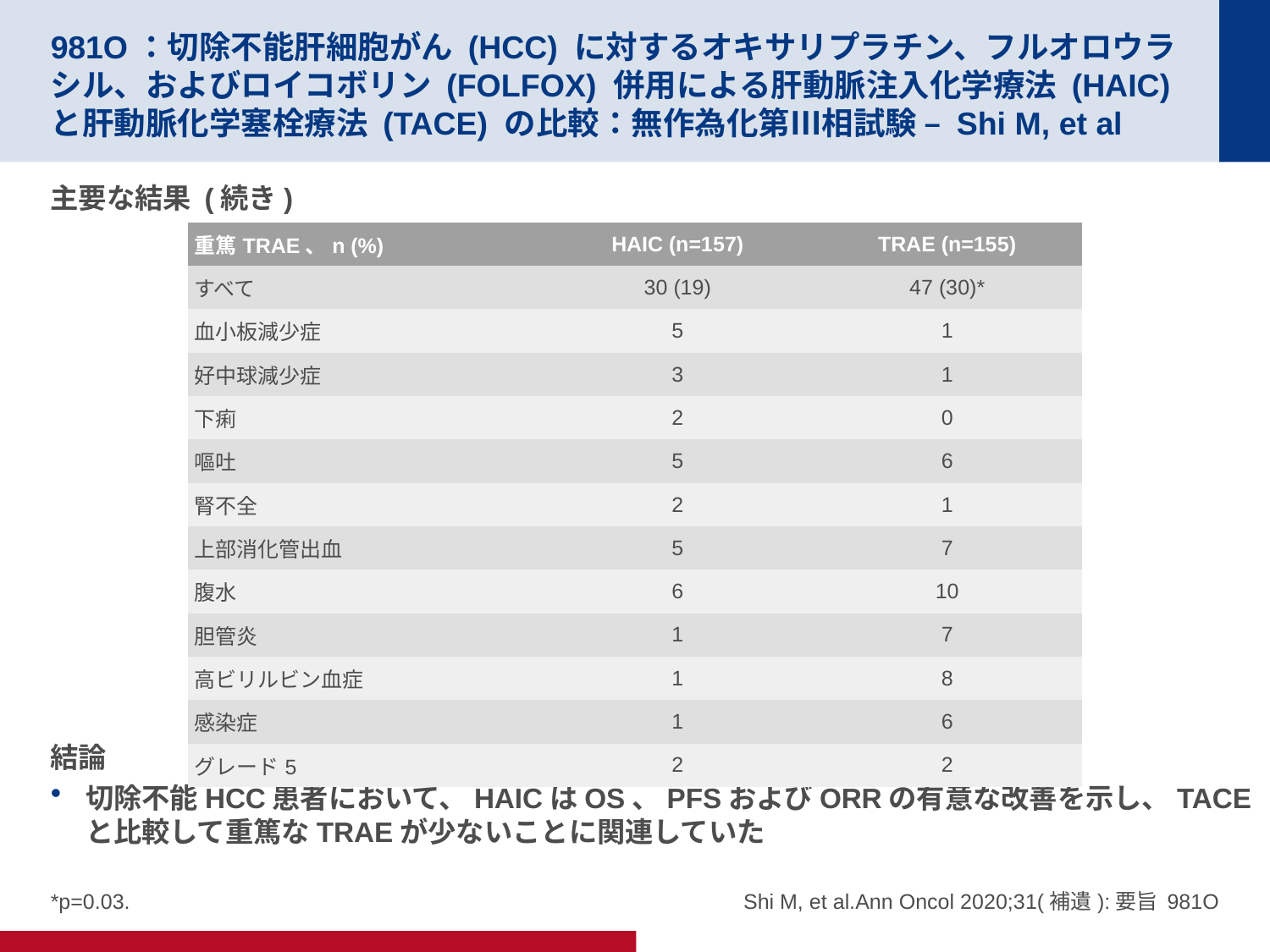

# 981O：切除不能肝細胞がん (HCC) に対するオキサリプラチン、フルオロウラシル、およびロイコボリン (FOLFOX) 併用による肝動脈注入化学療法 (HAIC) と肝動脈化学塞栓療法 (TACE) の比較：無作為化第Ⅲ相試験 – Shi M, et al
主要な結果 (続き)
結論
切除不能HCC患者において、HAICはOS、PFSおよびORRの有意な改善を示し、TACEと比較して重篤なTRAEが少ないことに関連していた
| 重篤TRAE、n (%) | HAIC (n=157) | TRAE (n=155) |
| --- | --- | --- |
| すべて | 30 (19) | 47 (30)\* |
| 血小板減少症 | 5 | 1 |
| 好中球減少症 | 3 | 1 |
| 下痢 | 2 | 0 |
| 嘔吐 | 5 | 6 |
| 腎不全 | 2 | 1 |
| 上部消化管出血 | 5 | 7 |
| 腹水 | 6 | 10 |
| 胆管炎 | 1 | 7 |
| 高ビリルビン血症 | 1 | 8 |
| 感染症 | 1 | 6 |
| グレード5 | 2 | 2 |
*p=0.03.
Shi M, et al.Ann Oncol 2020;31(補遺):要旨 981O